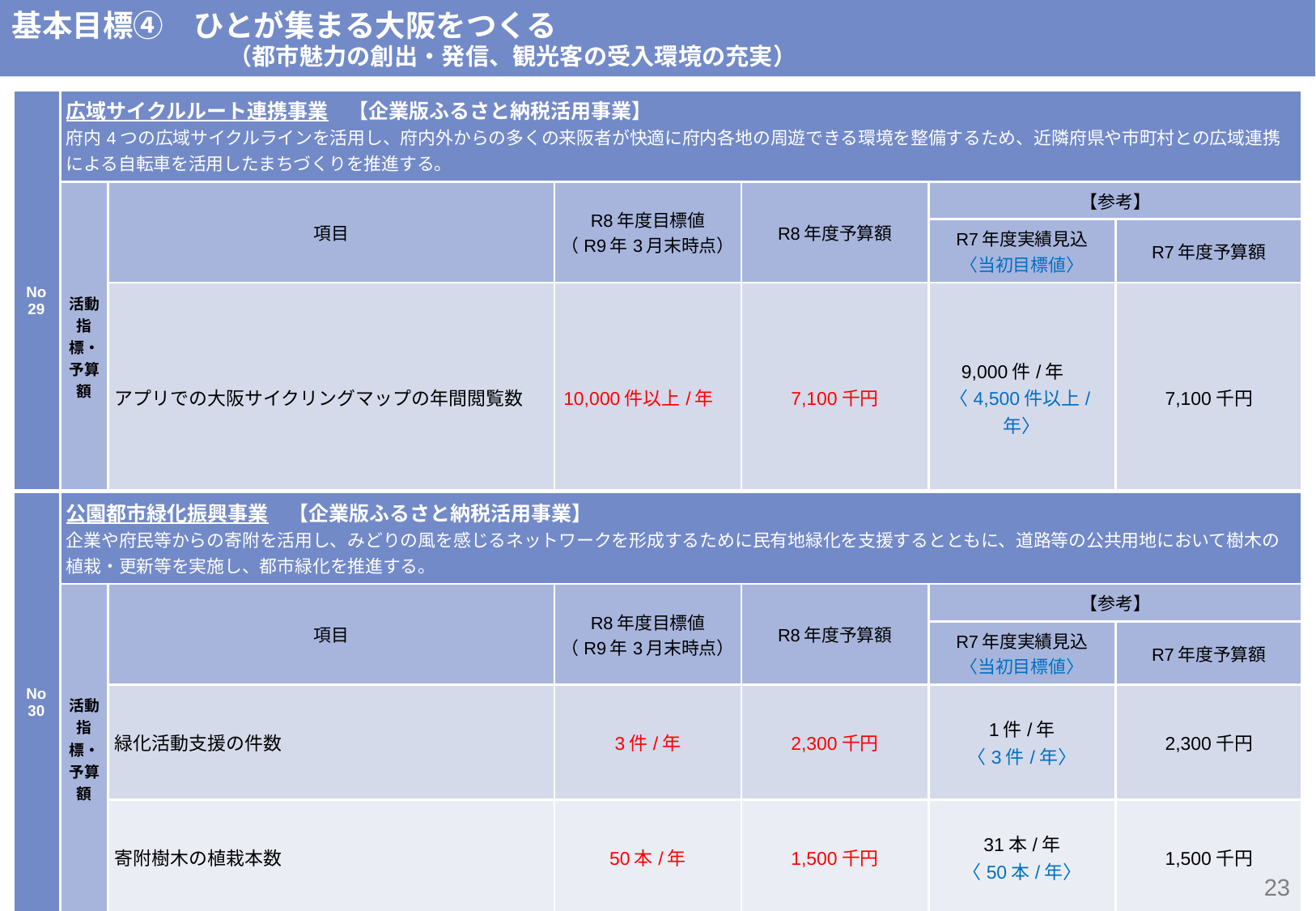

基本目標④　ひとが集まる大阪をつくる
　　　　　　　　     （都市魅力の創出・発信、観光客の受入環境の充実）
| No 29 | 広域サイクルルート連携事業　【企業版ふるさと納税活用事業】 府内4つの広域サイクルラインを活用し、府内外からの多くの来阪者が快適に府内各地の周遊できる環境を整備するため、近隣府県や市町村との広域連携による自転車を活用したまちづくりを推進する。 |  |  |  |  |  |
| --- | --- | --- | --- | --- | --- | --- |
|  | 活動指標・予算額 | 項目 | R8年度目標値 （R9年3月末時点） | R8年度予算額 | 【参考】 |  |
|  |  |  |  |  | R7年度実績見込 〈当初目標値〉 | R7年度予算額 |
|  |  | アプリでの大阪サイクリングマップの年間閲覧数 | 10,000件以上/年 | 7,100千円 | 9,000件/年　 〈4,500件以上/年〉 | 7,100千円 |
| No 30 | 公園都市緑化振興事業　【企業版ふるさと納税活用事業】 企業や府民等からの寄附を活用し、みどりの風を感じるネットワークを形成するために民有地緑化を支援するとともに、道路等の公共用地において樹木の植栽・更新等を実施し、都市緑化を推進する。 |  |  |  |  |  |
| --- | --- | --- | --- | --- | --- | --- |
|  | 活動指標・予算額 | 項目 | R8年度目標値 （R9年3月末時点） | R8年度予算額 | 【参考】 |  |
|  |  |  |  |  | R7年度実績見込 〈当初目標値〉 | R7年度予算額 |
|  |  | 緑化活動支援の件数 | 3件/年 | 2,300千円 | 1件/年 〈3件/年〉 | 2,300千円 |
|  |  | 寄附樹木の植栽本数 | 50本/年 | 1,500千円 | 31本/年 〈50本/年〉 | 1,500千円 |
23